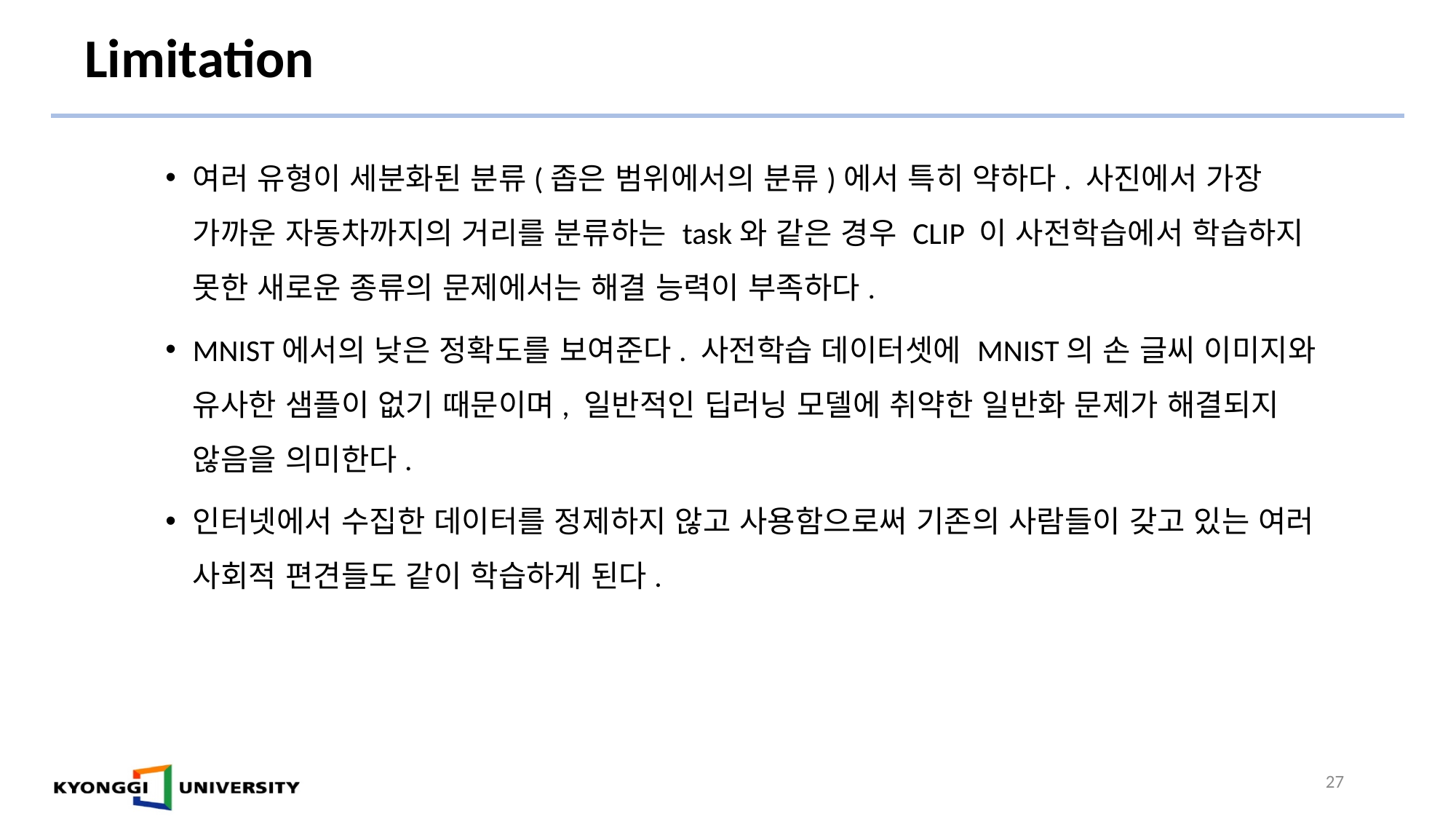

# Limitation
여러 유형이 세분화된 분류(좁은 범위에서의 분류)에서 특히 약하다. 사진에서 가장 가까운 자동차까지의 거리를 분류하는 task와 같은 경우 CLIP 이 사전학습에서 학습하지 못한 새로운 종류의 문제에서는 해결 능력이 부족하다.
MNIST에서의 낮은 정확도를 보여준다. 사전학습 데이터셋에 MNIST의 손 글씨 이미지와 유사한 샘플이 없기 때문이며, 일반적인 딥러닝 모델에 취약한 일반화 문제가 해결되지 않음을 의미한다.
인터넷에서 수집한 데이터를 정제하지 않고 사용함으로써 기존의 사람들이 갖고 있는 여러 사회적 편견들도 같이 학습하게 된다.

27